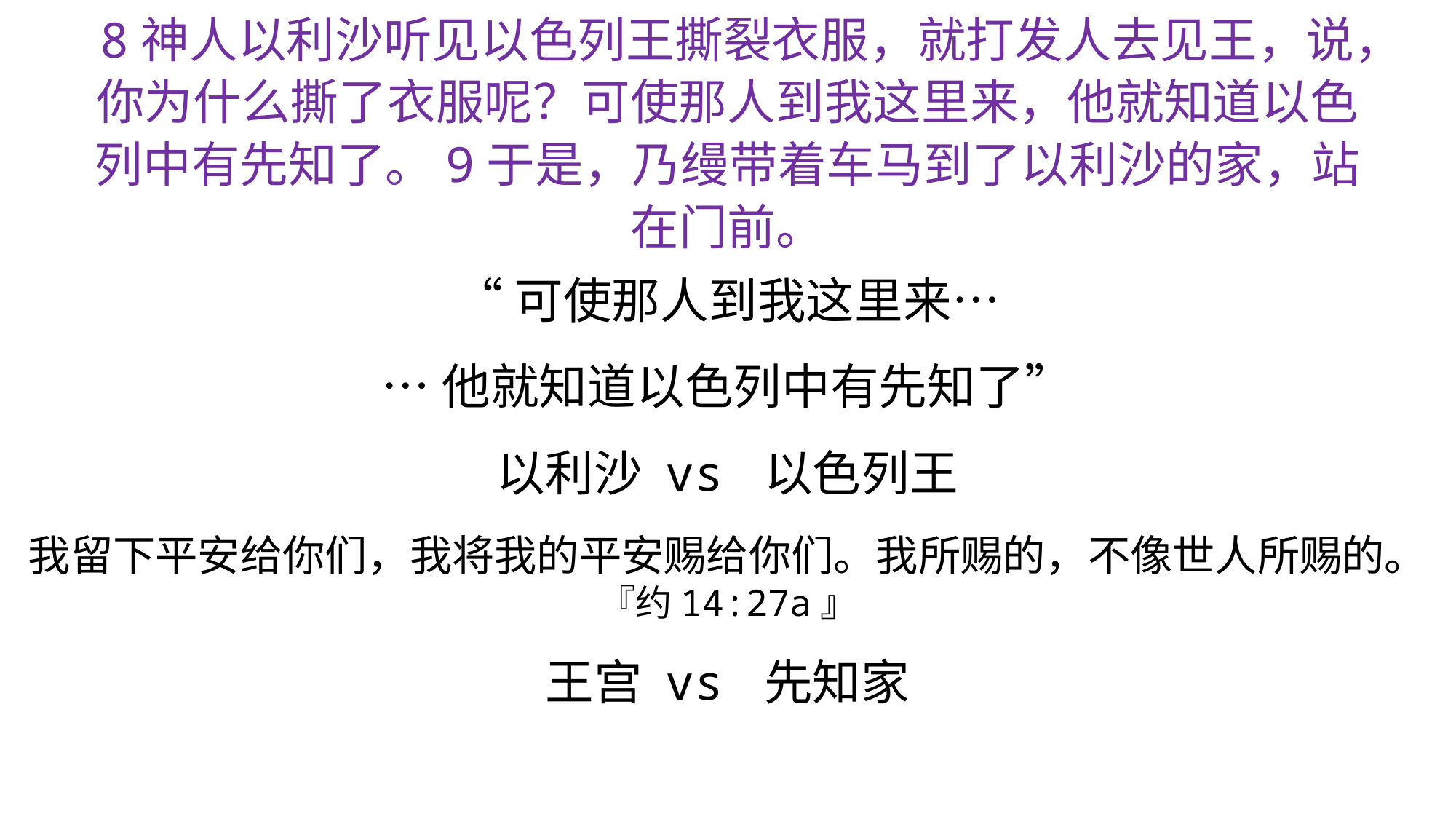

8神人以利沙听见以色列王撕裂衣服，就打发人去见王，说，你为什么撕了衣服呢？可使那人到我这里来，他就知道以色列中有先知了。9于是，乃缦带着车马到了以利沙的家，站在门前。
“可使那人到我这里来…
…他就知道以色列中有先知了”
以利沙 vs 以色列王
我留下平安给你们，我将我的平安赐给你们。我所赐的，不像世人所赐的。
『约14:27a』
王宫 vs 先知家